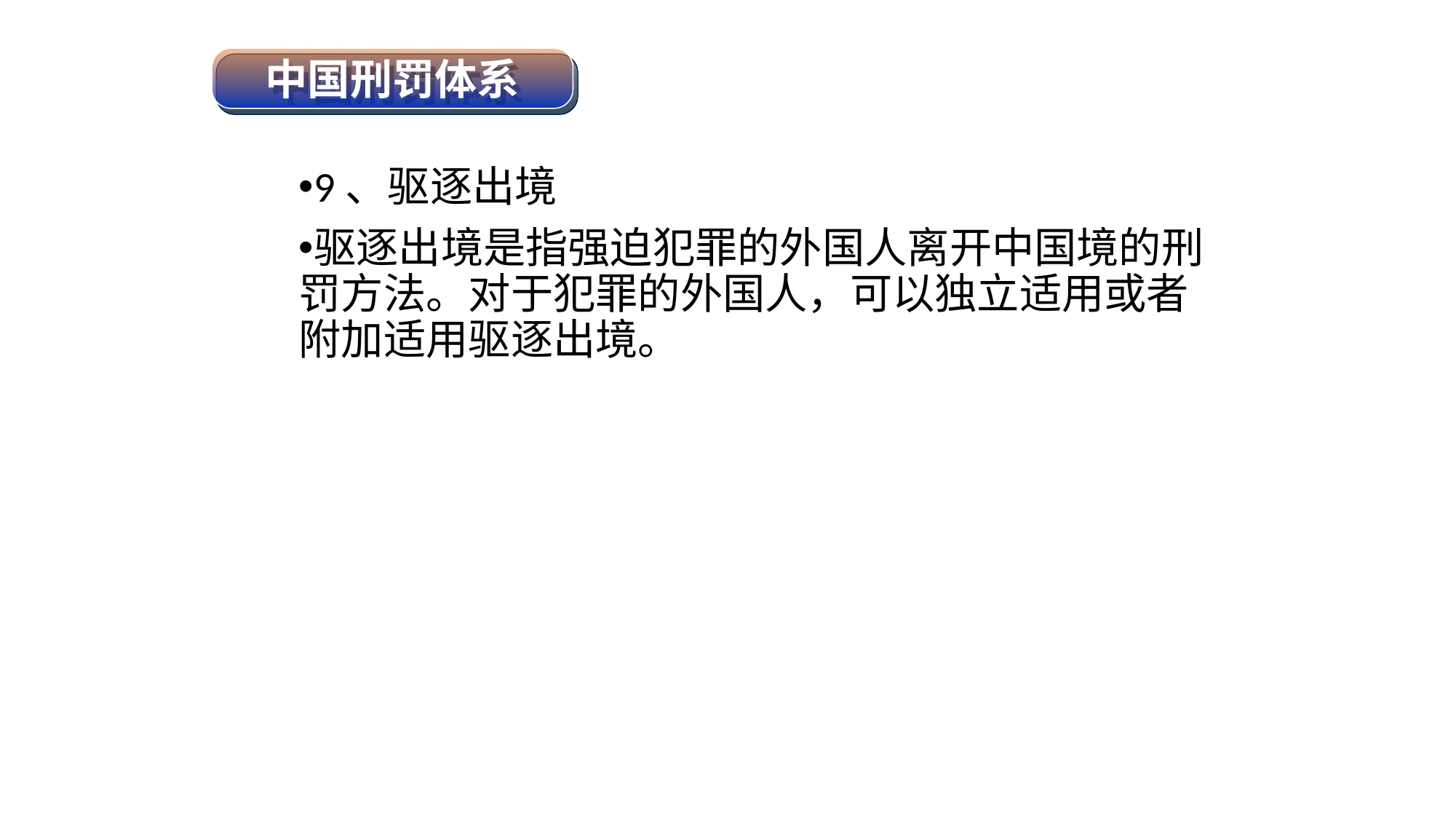

中国刑罚体系
#
9、驱逐出境
驱逐出境是指强迫犯罪的外国人离开中国境的刑罚方法。对于犯罪的外国人，可以独立适用或者附加适用驱逐出境。